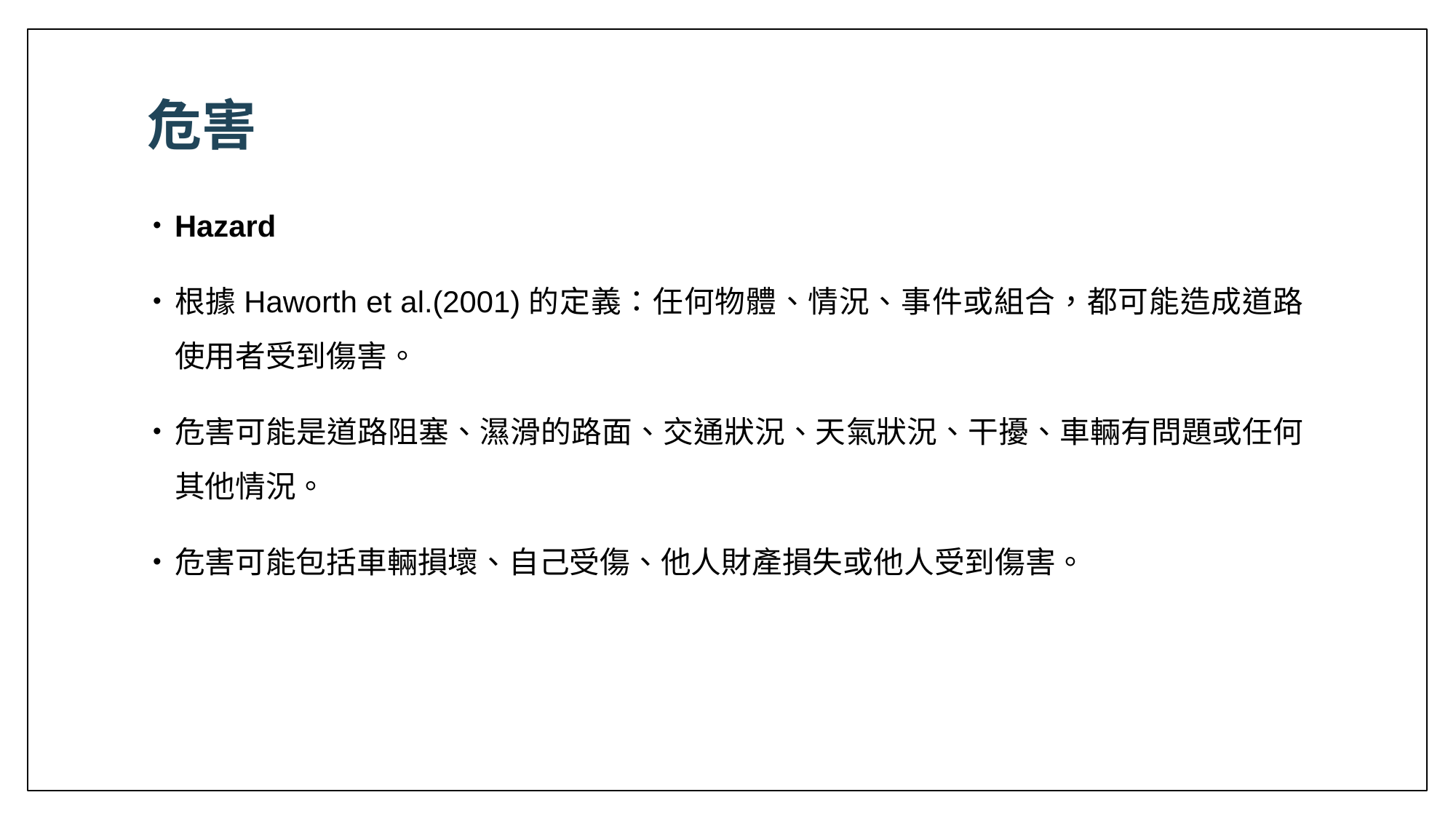

# 危害
Hazard
根據Haworth et al.(2001)的定義：任何物體、情況、事件或組合，都可能造成道路使用者受到傷害。
危害可能是道路阻塞、濕滑的路面、交通狀況、天氣狀況、干擾、車輛有問題或任何其他情況。
危害可能包括車輛損壞、自己受傷、他人財產損失或他人受到傷害。